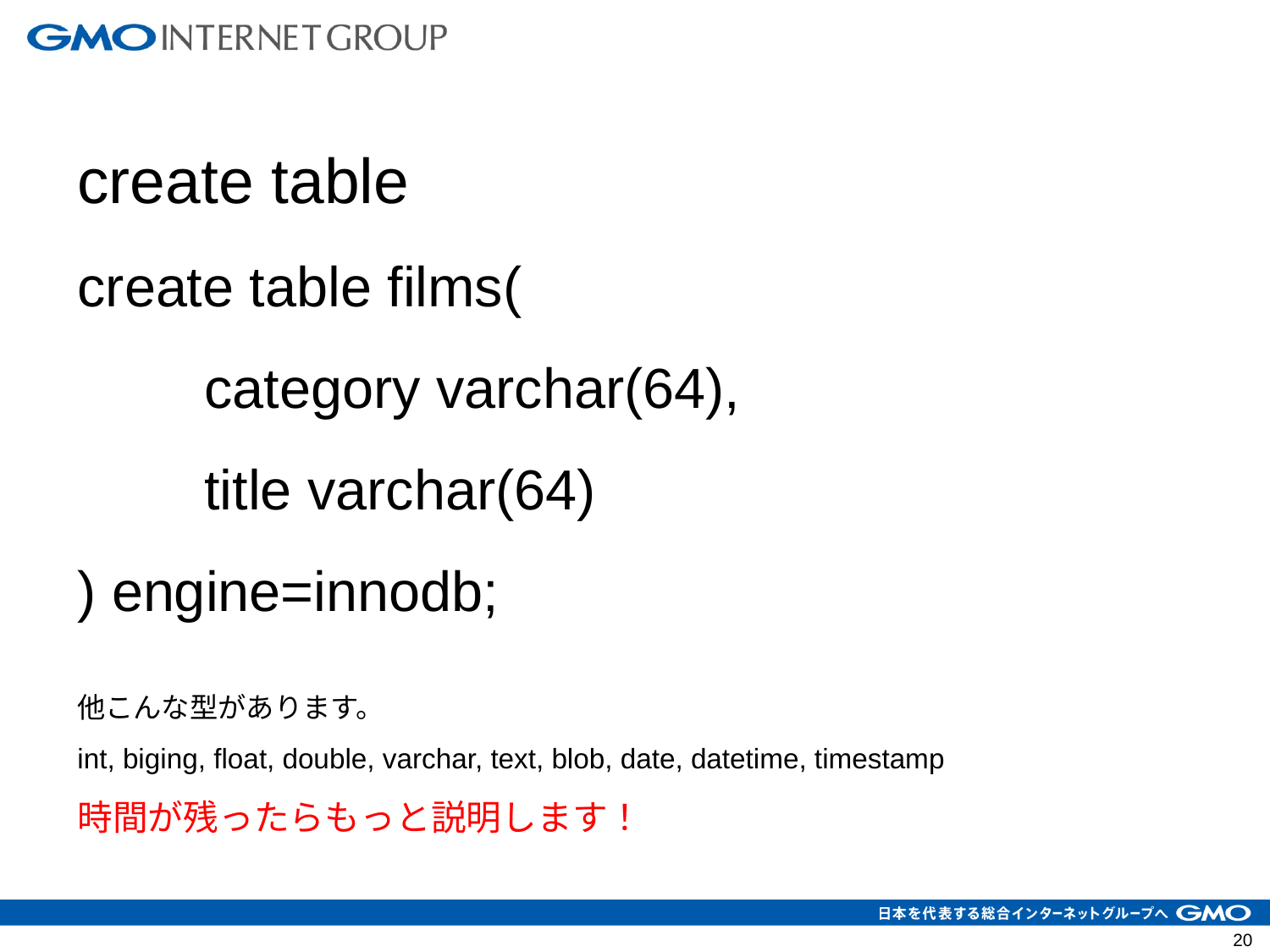

create table
create table films(
	category varchar(64),
	title varchar(64)
) engine=innodb;

他こんな型があります。
int, biging, float, double, varchar, text, blob, date, datetime, timestamp
時間が残ったらもっと説明します！